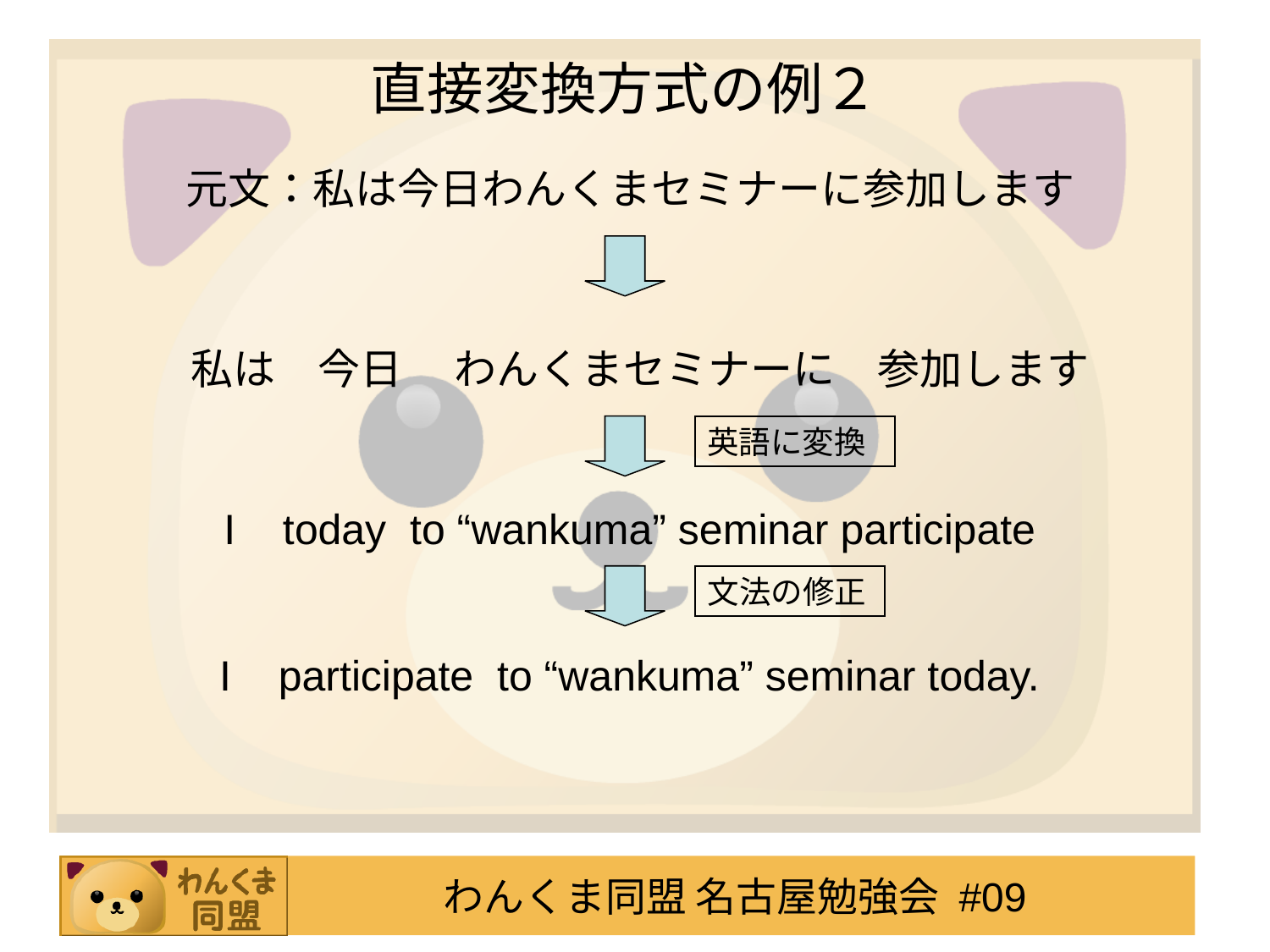

直接変換方式の例２
元文：私は今日わんくまセミナーに参加します

私は　今日　 わんくまセミナーに　参加します

英語に変換
I    today  to “wankuma” seminar participate

文法の修正
I    participate  to “wankuma” seminar today.